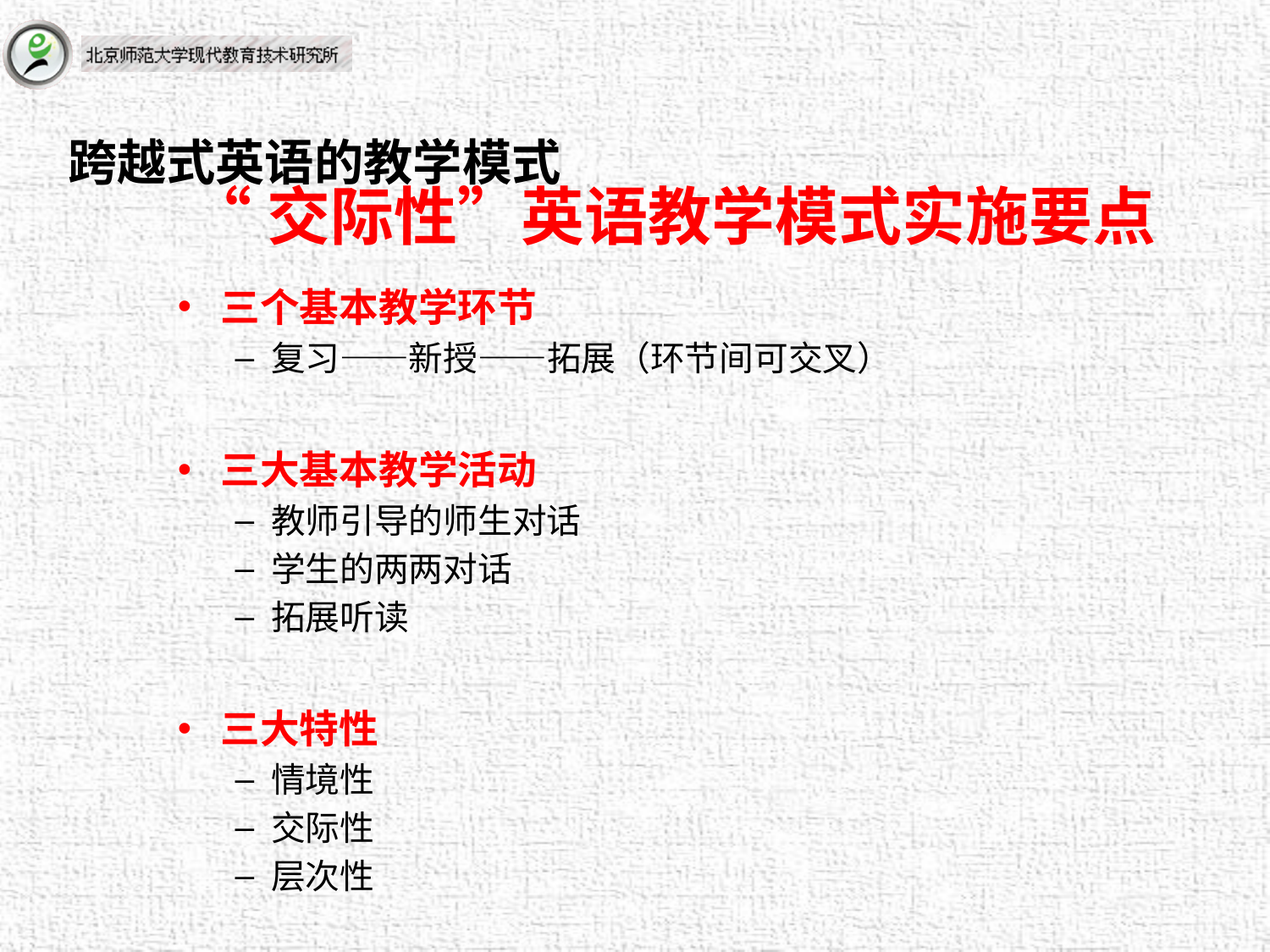

# 跨越式英语的教学模式

“交际性”英语教学模式实施要点
三个基本教学环节
复习——新授——拓展（环节间可交叉）

三大基本教学活动
教师引导的师生对话
学生的两两对话
拓展听读

三大特性
情境性
交际性
层次性